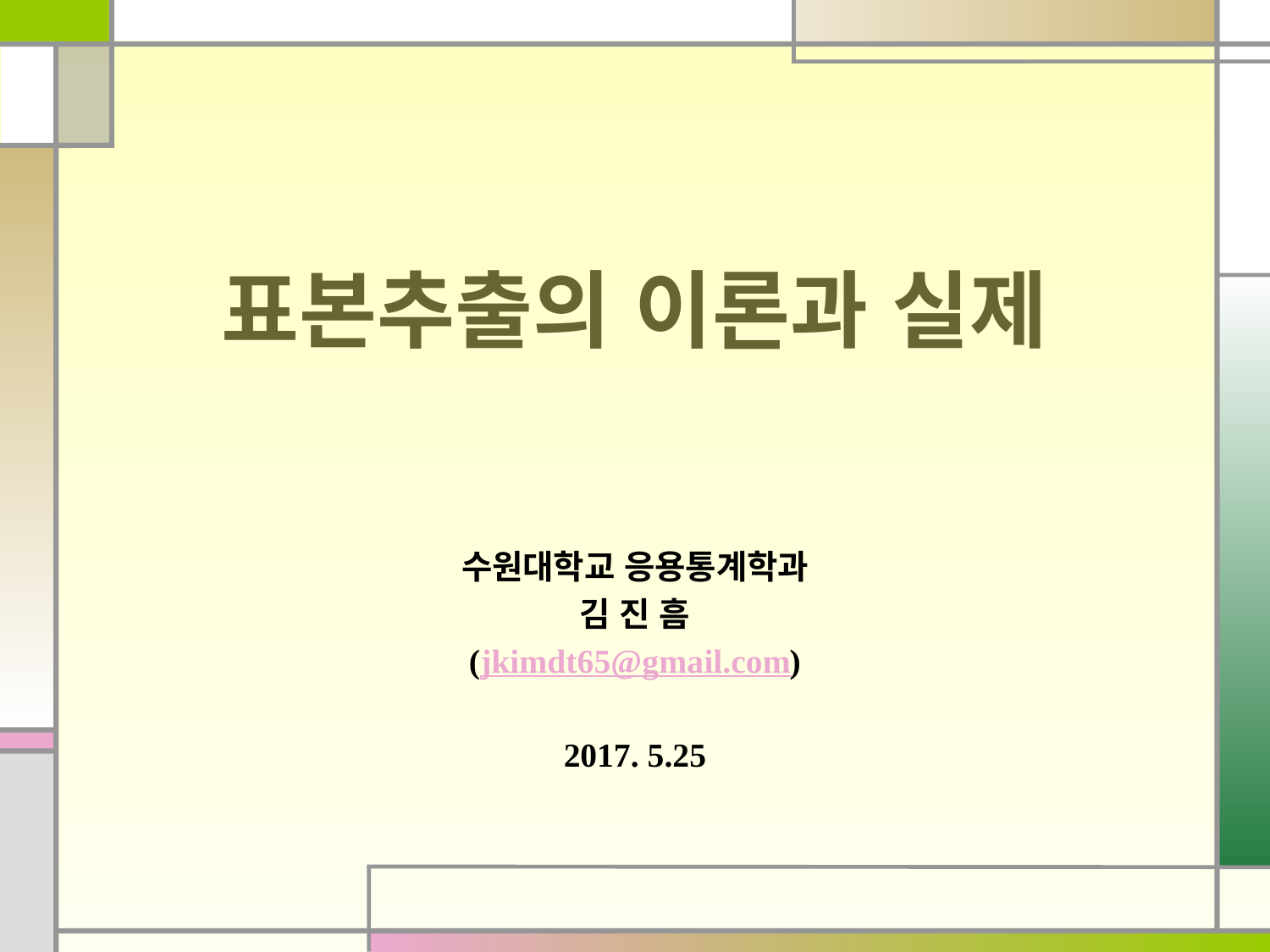

# 표본추출의 이론과 실제
수원대학교 응용통계학과
김 진 흠
(jkimdt65@gmail.com)

2017. 5.25